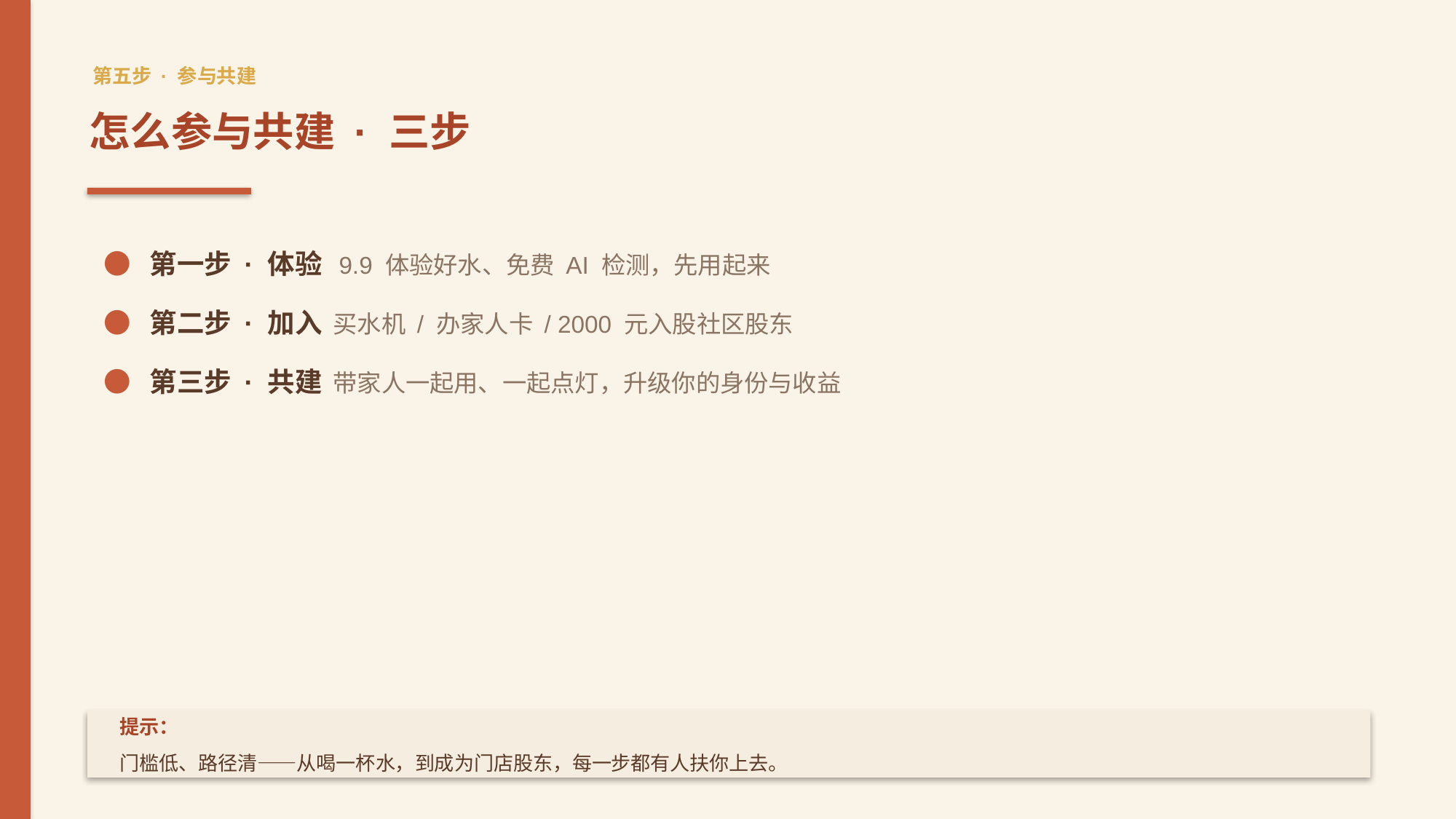

第五步 · 参与共建
怎么参与共建 · 三步

●  第一步 · 体验  9.9 体验好水、免费 AI 检测，先用起来
●  第二步 · 加入  买水机 / 办家人卡 / 2000 元入股社区股东
●  第三步 · 共建  带家人一起用、一起点灯，升级你的身份与收益

提示：
门槛低、路径清——从喝一杯水，到成为门店股东，每一步都有人扶你上去。